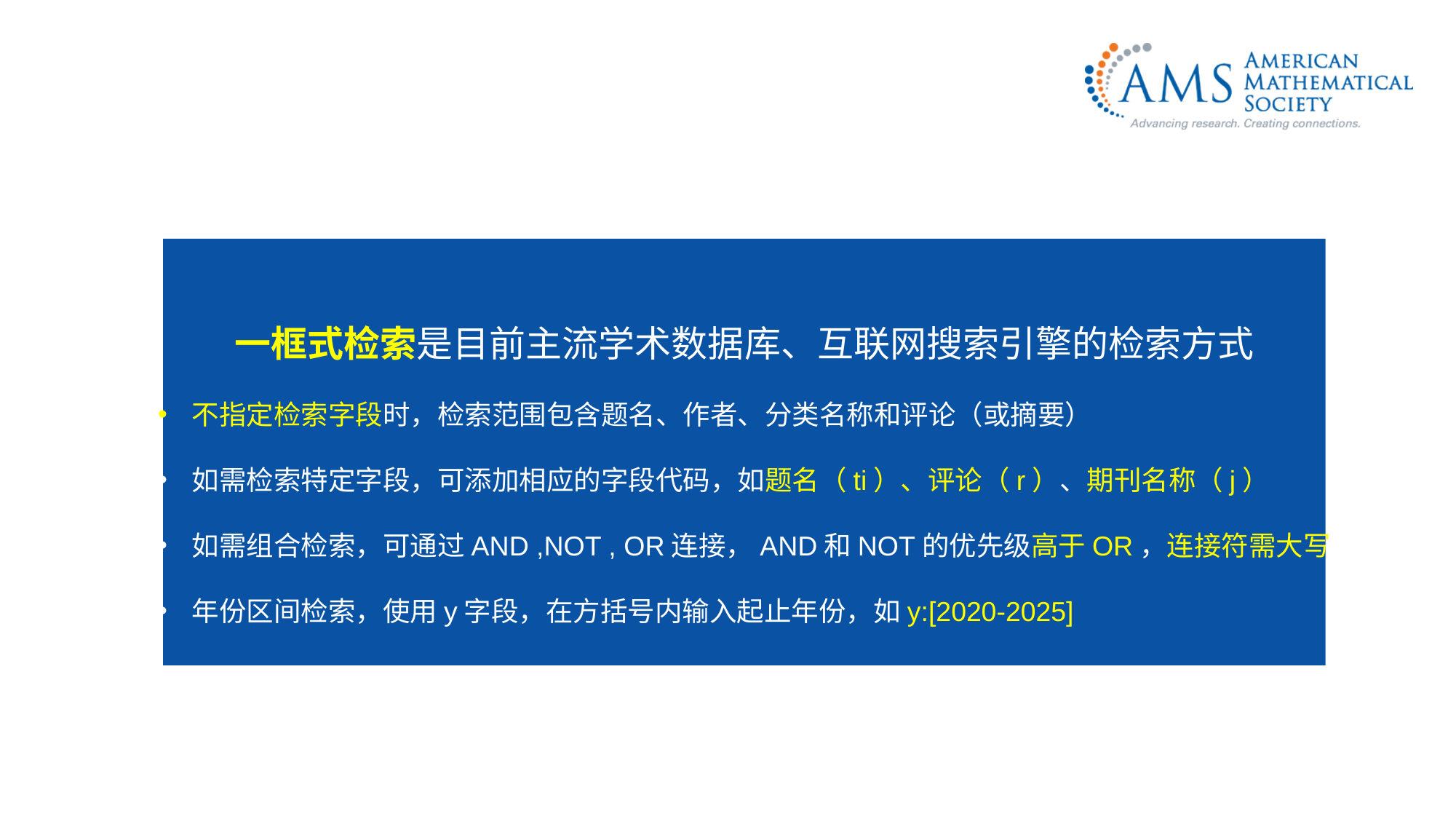

一框式检索是目前主流学术数据库、互联网搜索引擎的检索方式
不指定检索字段时，检索范围包含题名、作者、分类名称和评论（或摘要）
如需检索特定字段，可添加相应的字段代码，如题名（ti）、评论（r）、期刊名称（j）
如需组合检索，可通过AND ,NOT , OR连接，AND和NOT的优先级高于OR，连接符需大写
年份区间检索，使用y字段，在方括号内输入起止年份，如y:[2020-2025]